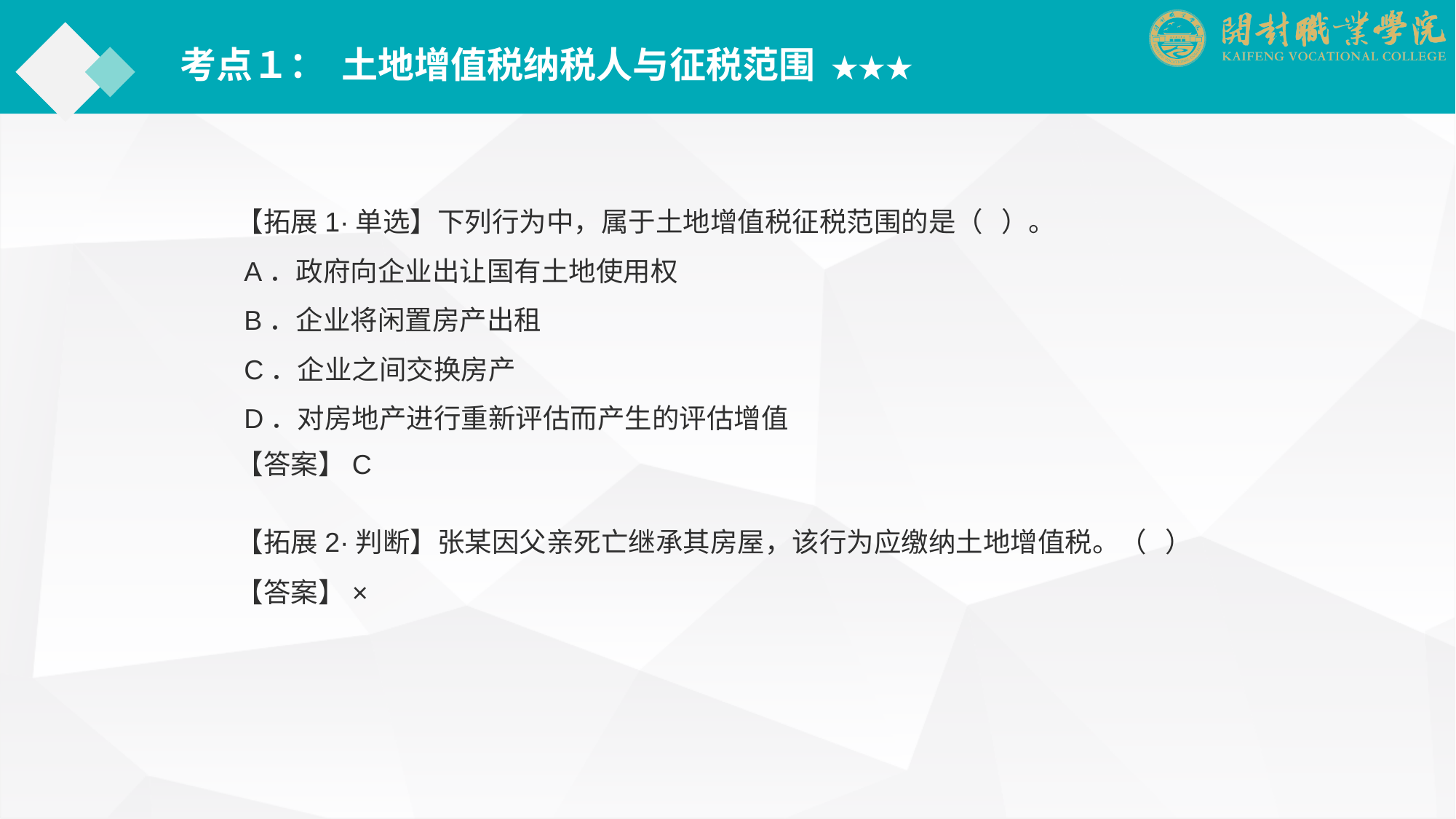

考点１：  土地增值税纳税人与征税范围  ★★★
【拓展1·单选】下列行为中，属于土地增值税征税范围的是（   ）。
 A．政府向企业出让国有土地使用权
 B．企业将闲置房产出租
 C．企业之间交换房产
 D．对房地产进行重新评估而产生的评估增值
【答案】C
【拓展2·判断】张某因父亲死亡继承其房屋，该行为应缴纳土地增值税。（   ）
【答案】×